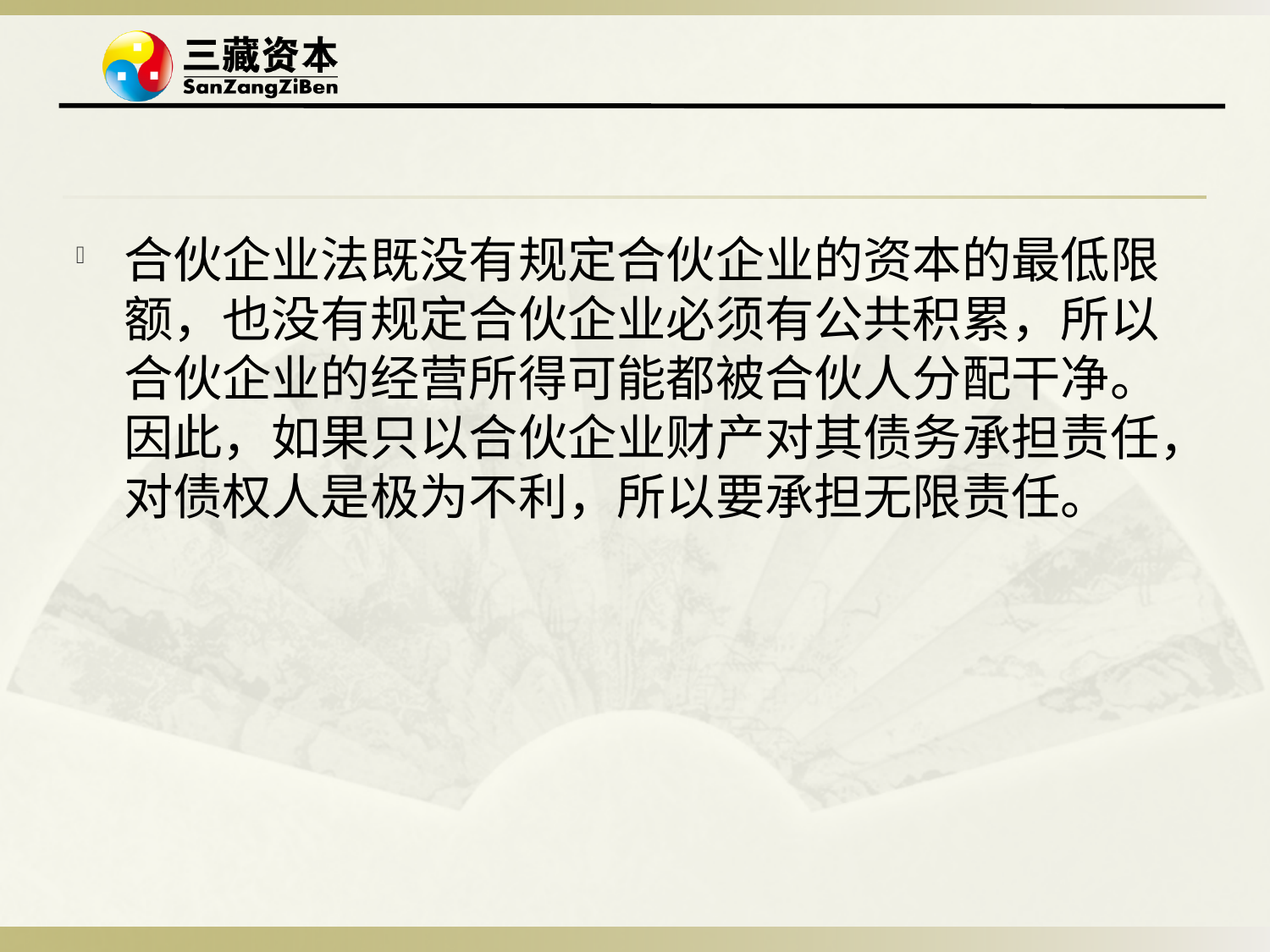

#
合伙企业法既没有规定合伙企业的资本的最低限额，也没有规定合伙企业必须有公共积累，所以合伙企业的经营所得可能都被合伙人分配干净。因此，如果只以合伙企业财产对其债务承担责任，对债权人是极为不利，所以要承担无限责任。